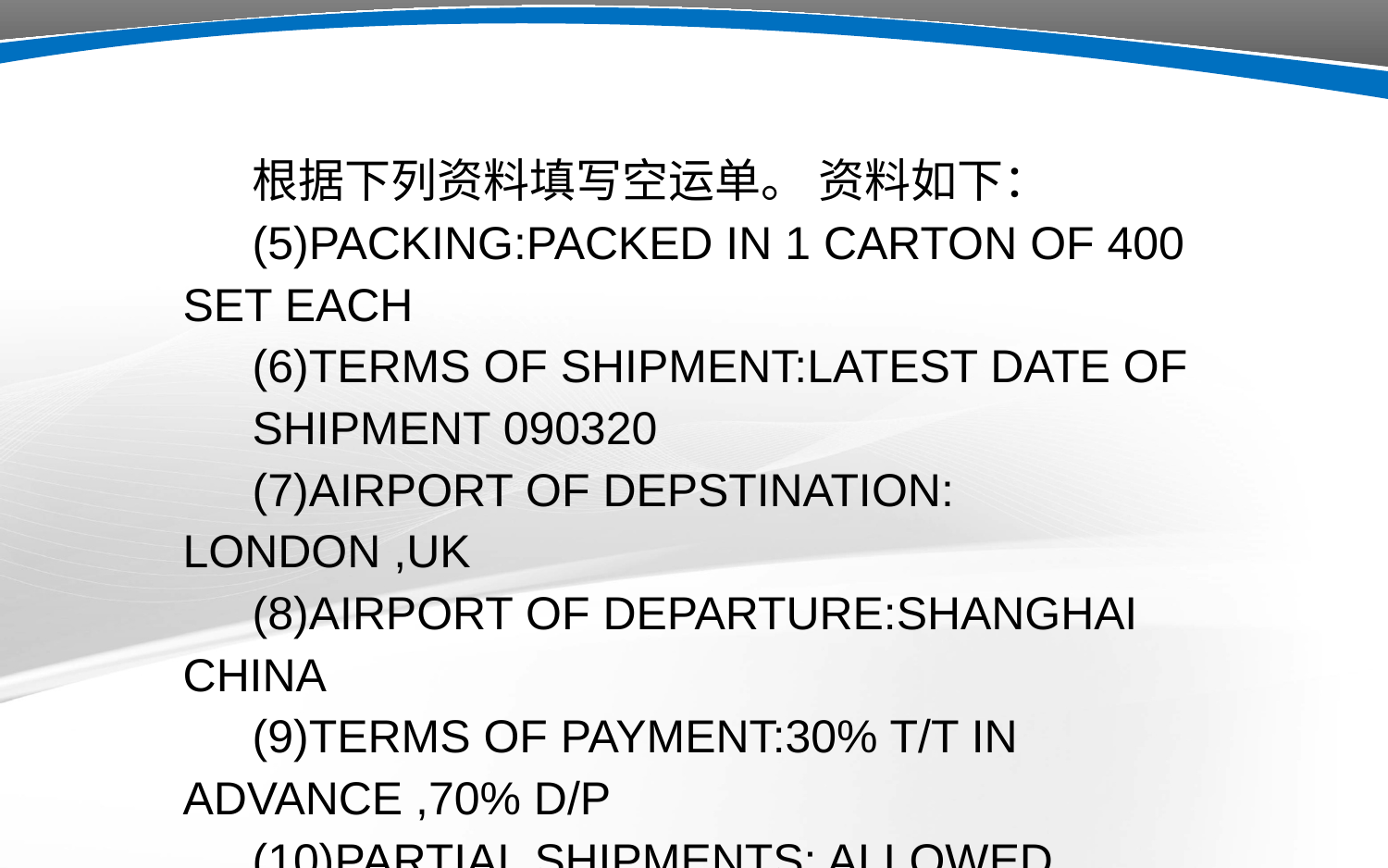

根据下列资料填写空运单。 资料如下：
(5)PACKING:PACKED IN 1 CARTON OF 400 SET EACH
(6)TERMS OF SHIPMENT:LATEST DATE OF
SHIPMENT 090320
(7)AIRPORT OF DEPSTINATION: LONDON ,UK
(8)AIRPORT OF DEPARTURE:SHANGHAI CHINA
(9)TERMS OF PAYMENT:30% T/T IN ADVANCE ,70% D/P
(10)PARTIAL SHIPMENTS: ALLOWED